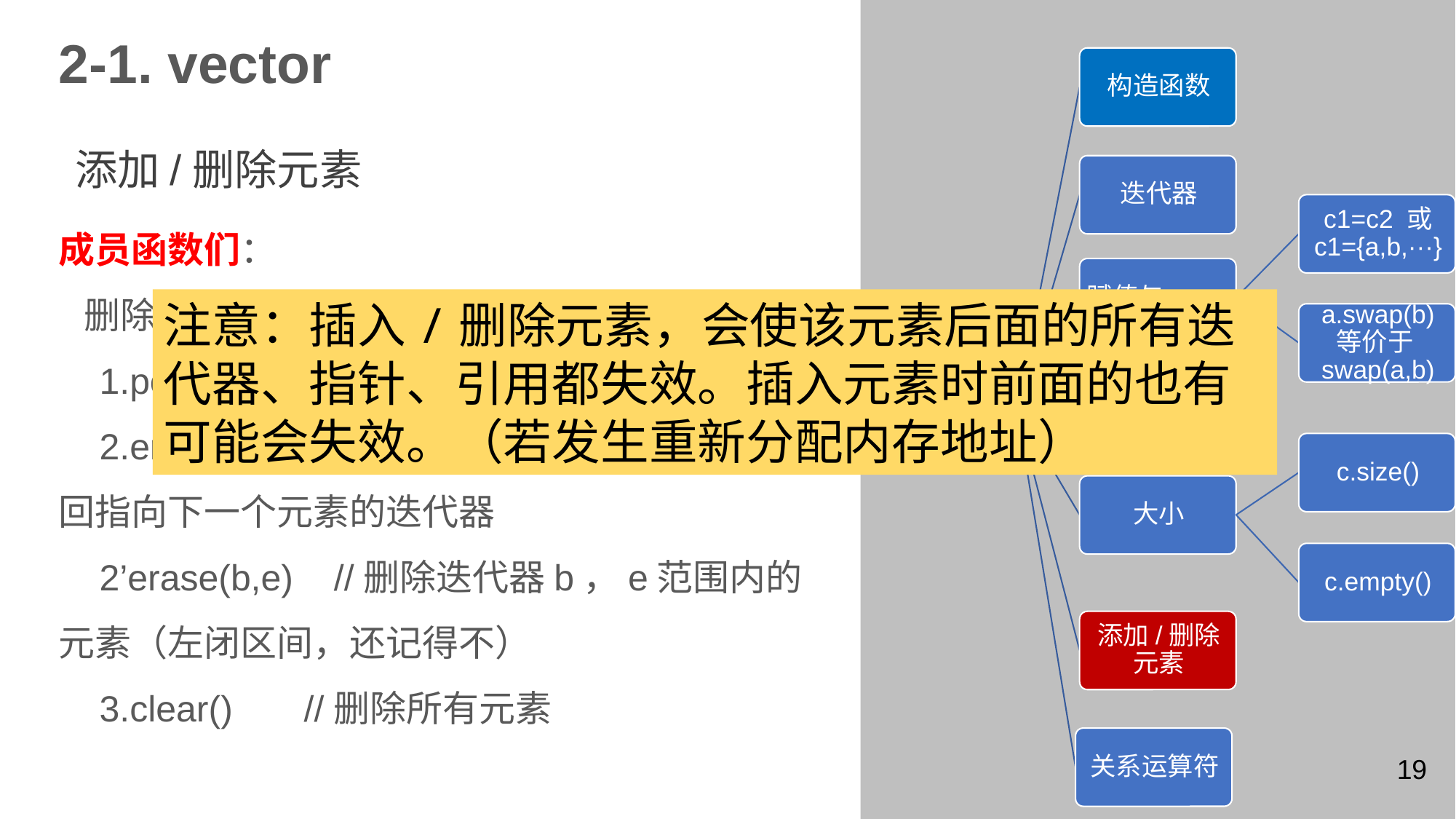

常用的基本容器操作

构造函数

赋值与swap

c1=c2 或 c1={a,b,···}

a.swap(b) 等价于swap(a,b)

大小

c.size()

c.empty()

添加/删除元素

关系运算符

迭代器
2-1. vector
添加/删除元素
成员函数们：
  删除：
    1.pop_back()     //删除尾元素，返回void
    2.erase(p)      //删除迭代器p指定的元素，返回指向下一个元素的迭代器
    2’erase(b,e)    //删除迭代器b，e范围内的元素（左闭区间，还记得不）
    3.clear()       //删除所有元素

注意：插入/删除元素，会使该元素后面的所有迭代器、指针、引用都失效。插入元素时前面的也有可能会失效。（若发生重新分配内存地址）
19